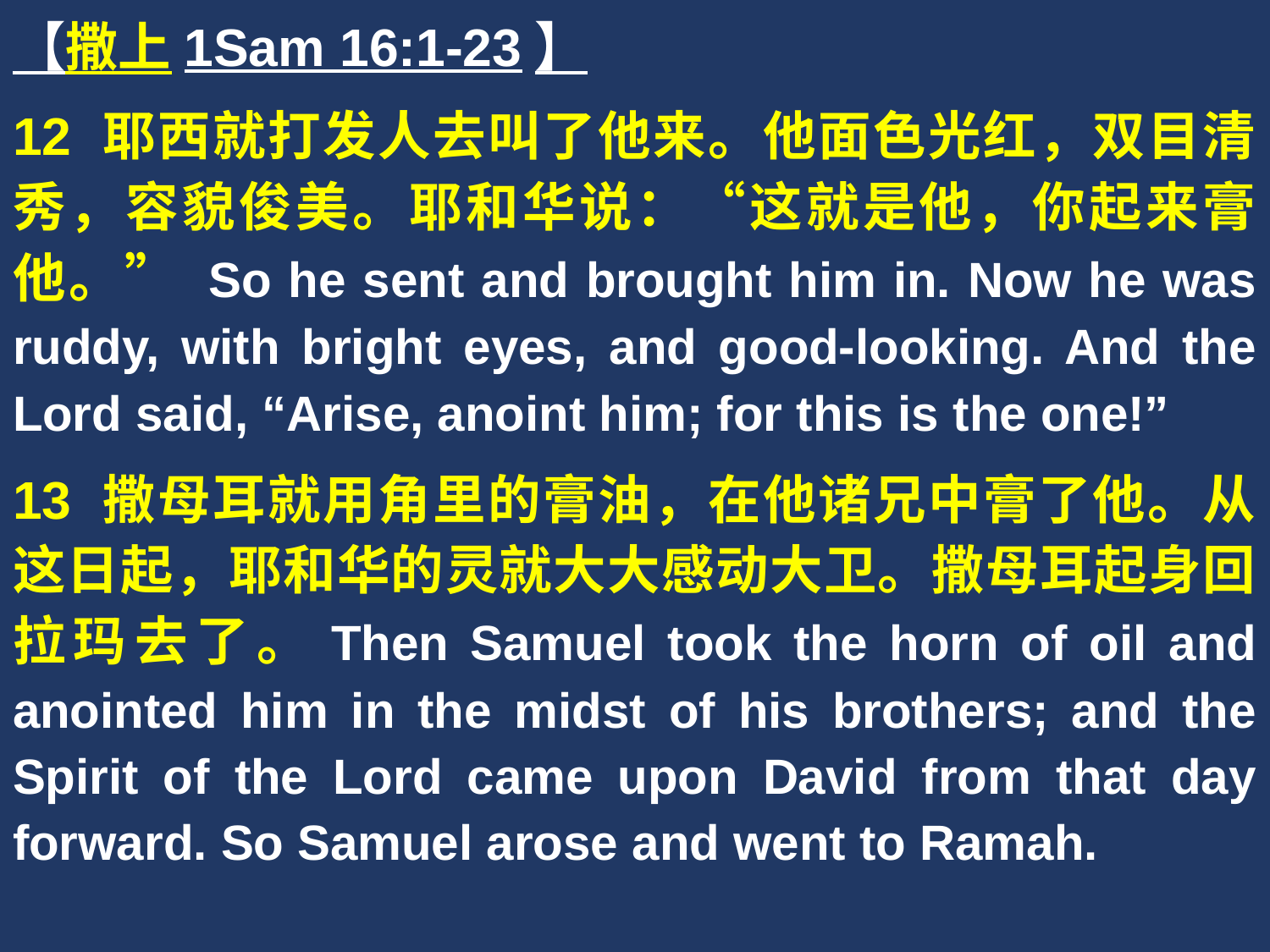

【撒上1Sam 16:1-23】
12 耶西就打发人去叫了他来。他面色光红，双目清秀，容貌俊美。耶和华说：“这就是他，你起来膏他。” So he sent and brought him in. Now he was ruddy, with bright eyes, and good-looking. And the Lord said, “Arise, anoint him; for this is the one!”
13 撒母耳就用角里的膏油，在他诸兄中膏了他。从这日起，耶和华的灵就大大感动大卫。撒母耳起身回拉玛去了。Then Samuel took the horn of oil and anointed him in the midst of his brothers; and the Spirit of the Lord came upon David from that day forward. So Samuel arose and went to Ramah.